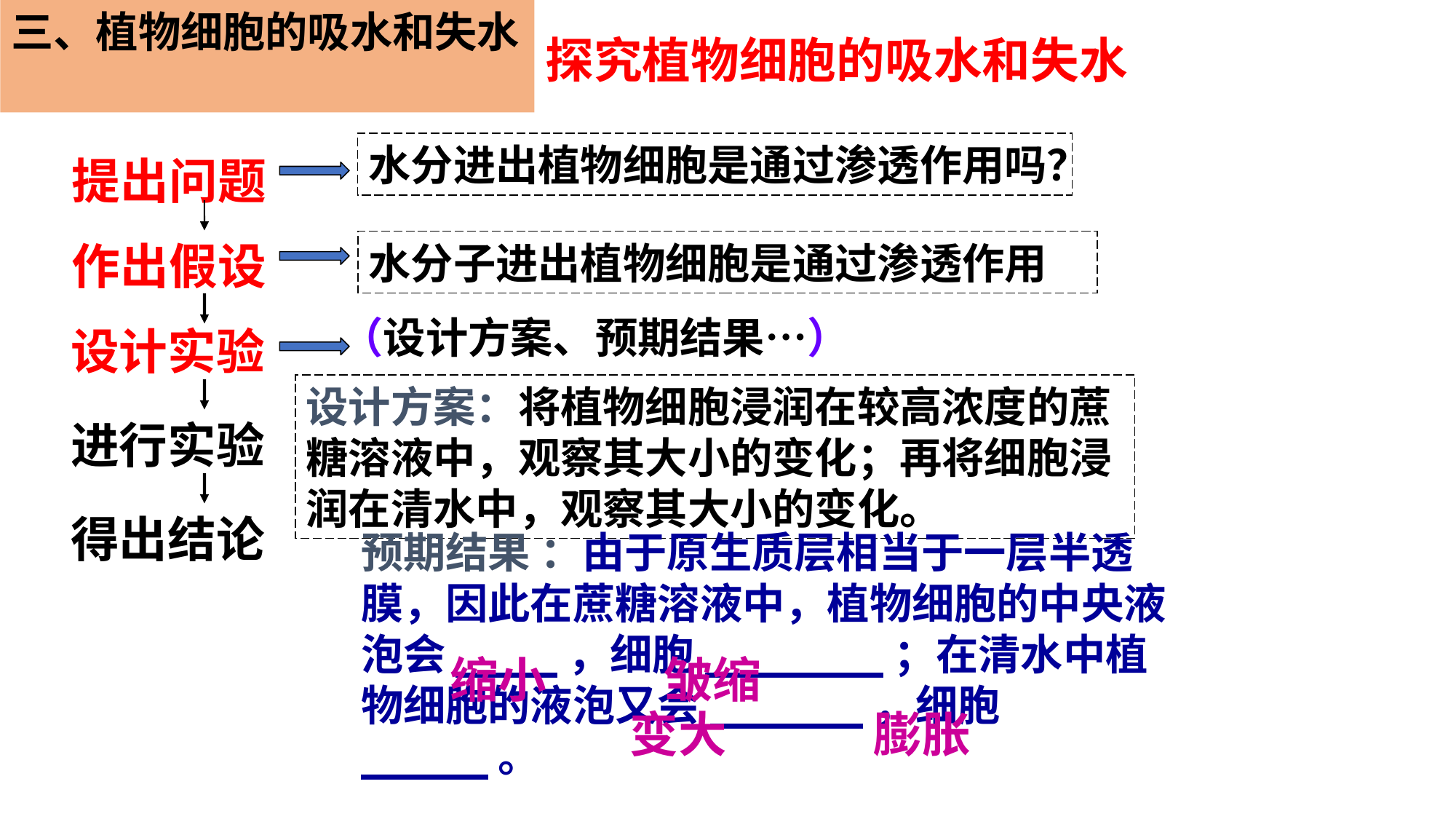

三、植物细胞的吸水和失水
探究植物细胞的吸水和失水
水分进出植物细胞是通过渗透作用吗？
提出问题

作出假设
水分子进出植物细胞是通过渗透作用

（设计方案、预期结果…）
设计实验

设计方案：将植物细胞浸润在较高浓度的蔗糖溶液中，观察其大小的变化；再将细胞浸润在清水中，观察其大小的变化。

进行实验

得出结论
预期结果 ：由于原生质层相当于一层半透膜，因此在蔗糖溶液中，植物细胞的中央液泡会____，细胞_______；在清水中植物细胞的液泡又会______，细胞_____。

缩小
皱缩
变大
膨胀